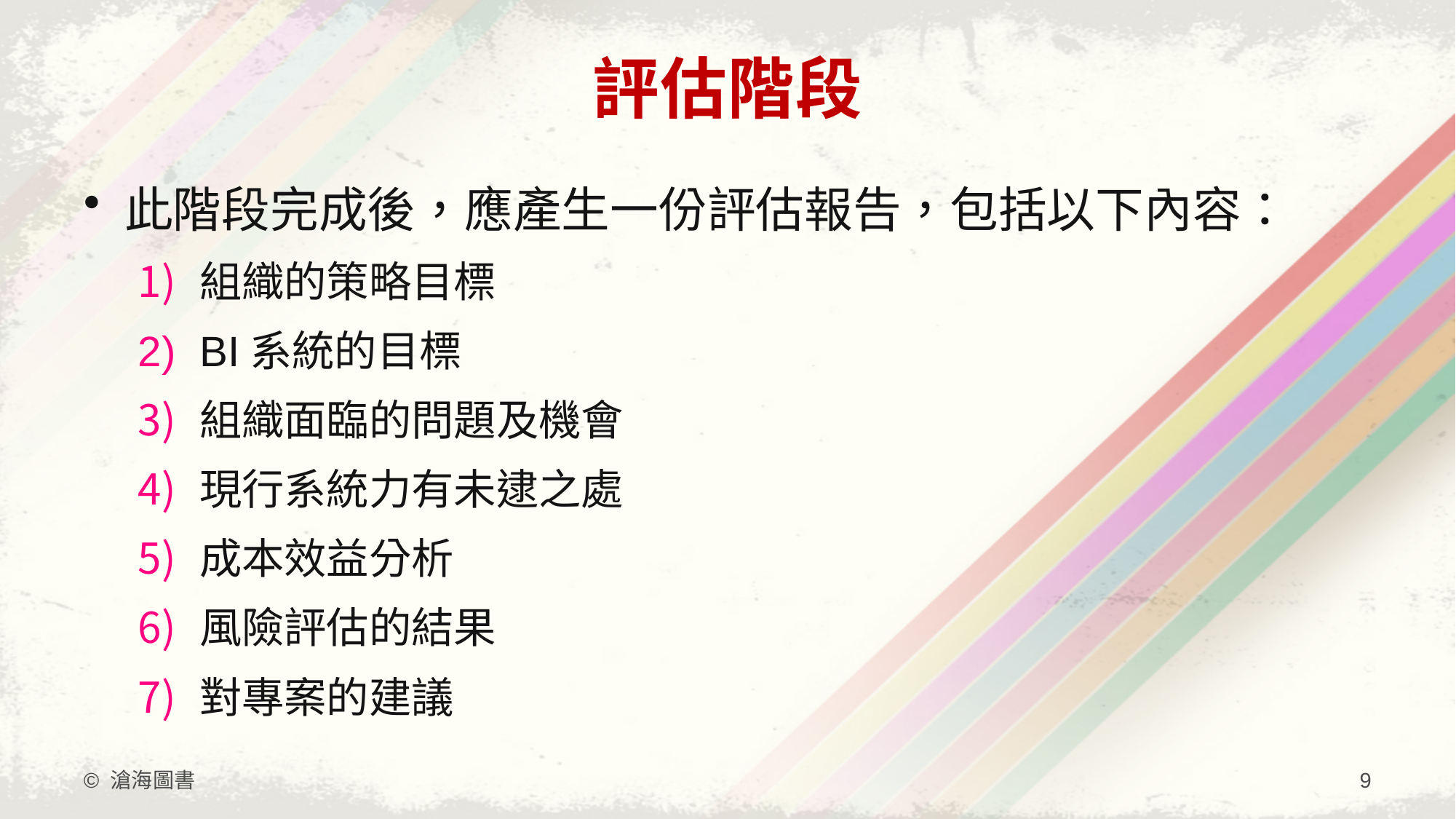

# 評估階段
此階段完成後，應產生一份評估報告，包括以下內容：
組織的策略目標
BI系統的目標
組織面臨的問題及機會
現行系統力有未逮之處
成本效益分析
風險評估的結果
對專案的建議
© 滄海圖書

9